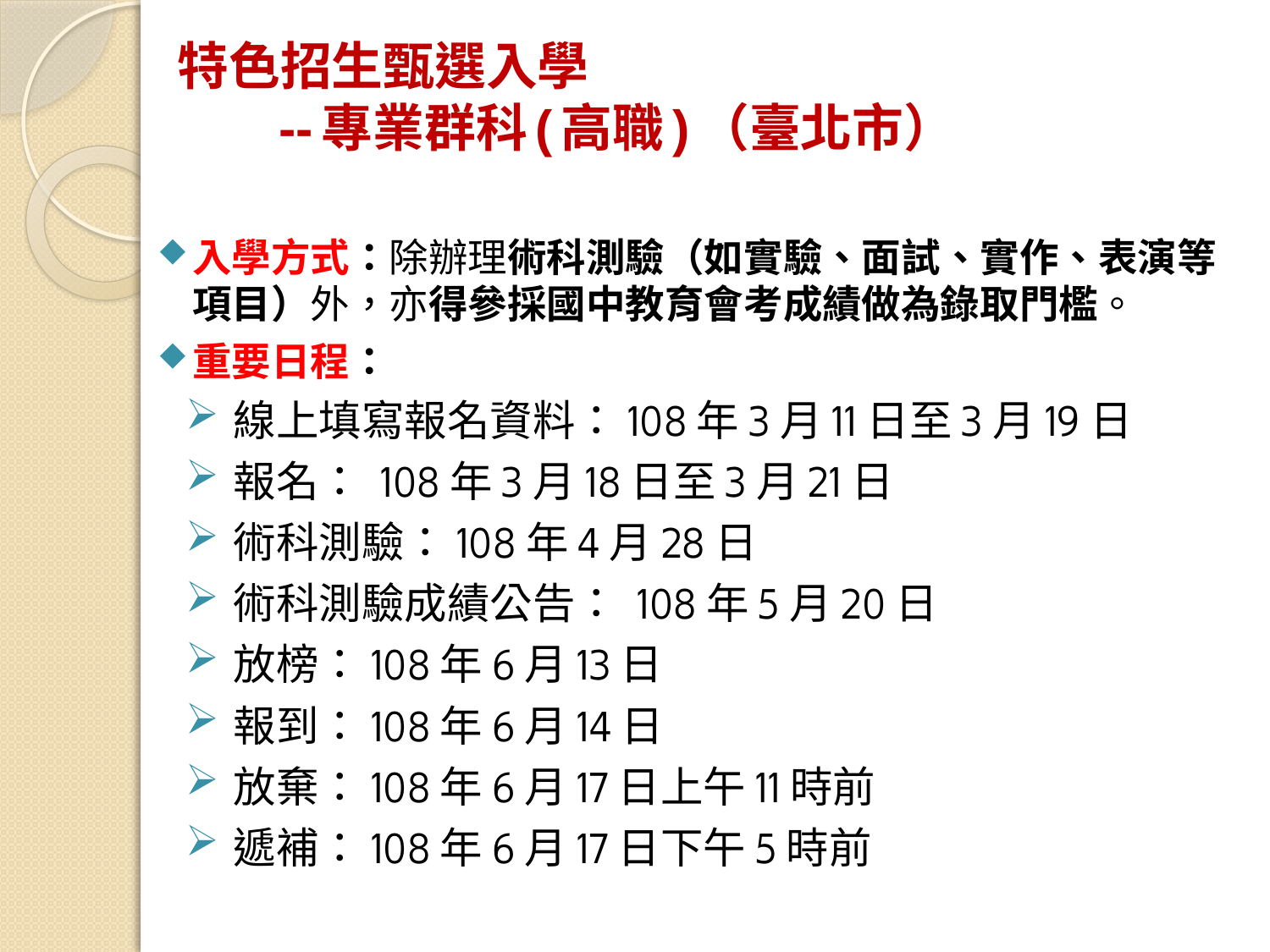

# 特色招生甄選入學 --專業群科(高職)（臺北市）
入學方式：除辦理術科測驗（如實驗、面試、實作、表演等項目）外，亦得參採國中教育會考成績做為錄取門檻。
重要日程：
線上填寫報名資料：108年3月11日至3月19日
報名： 108年3月18日至3月21日
術科測驗：108年4月28日
術科測驗成績公告： 108年5月20日
放榜：108年6月13日
報到：108年6月14日
放棄：108年6月17日上午11時前
遞補：108年6月17日下午5時前